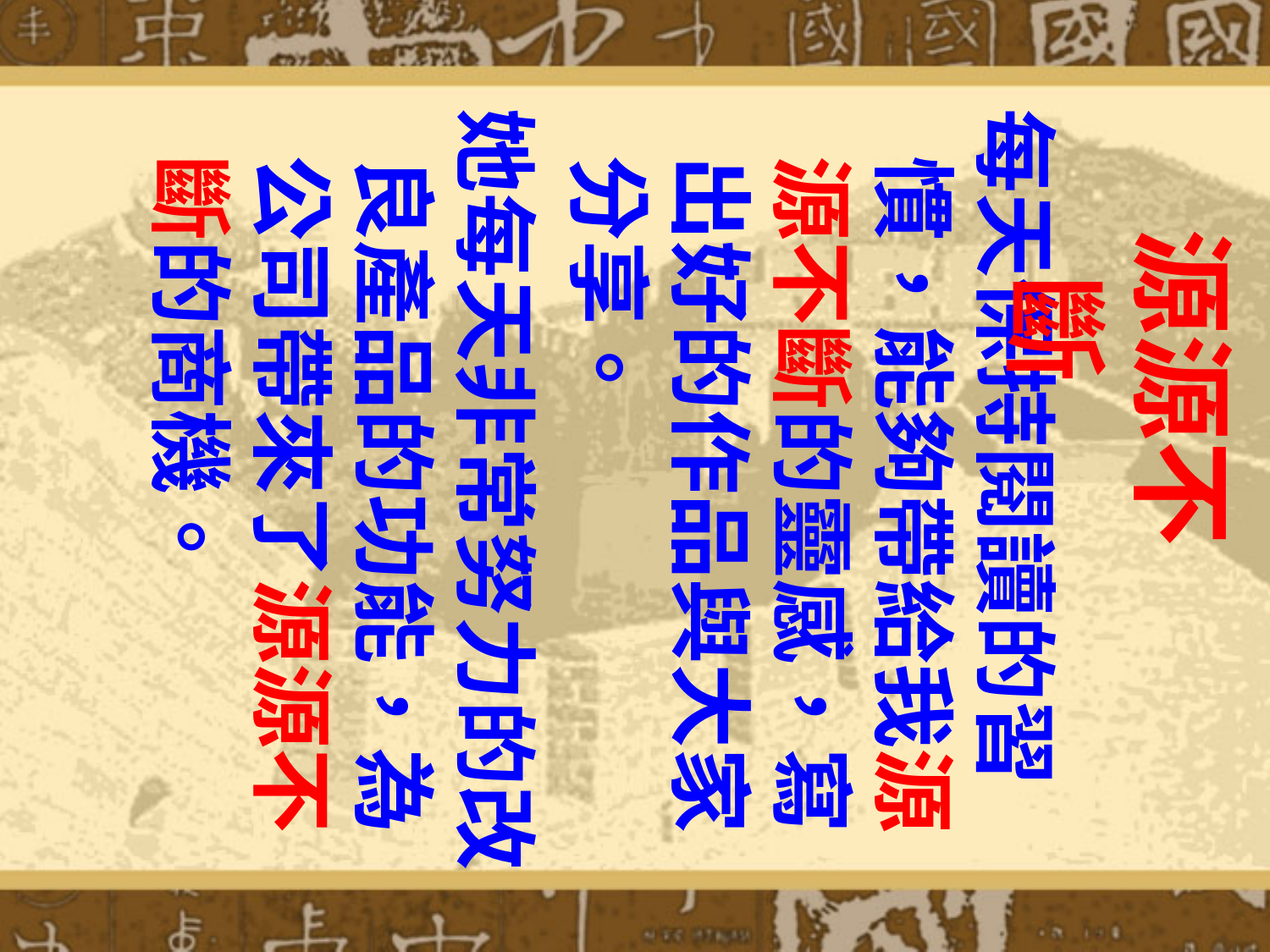

她每天非常努力的改良產品的功能，為公司帶來了源源不斷的商機。
每天保持閱讀的習慣，能夠帶給我源源不斷的靈感，寫出好的作品與大家分享。
源源不斷